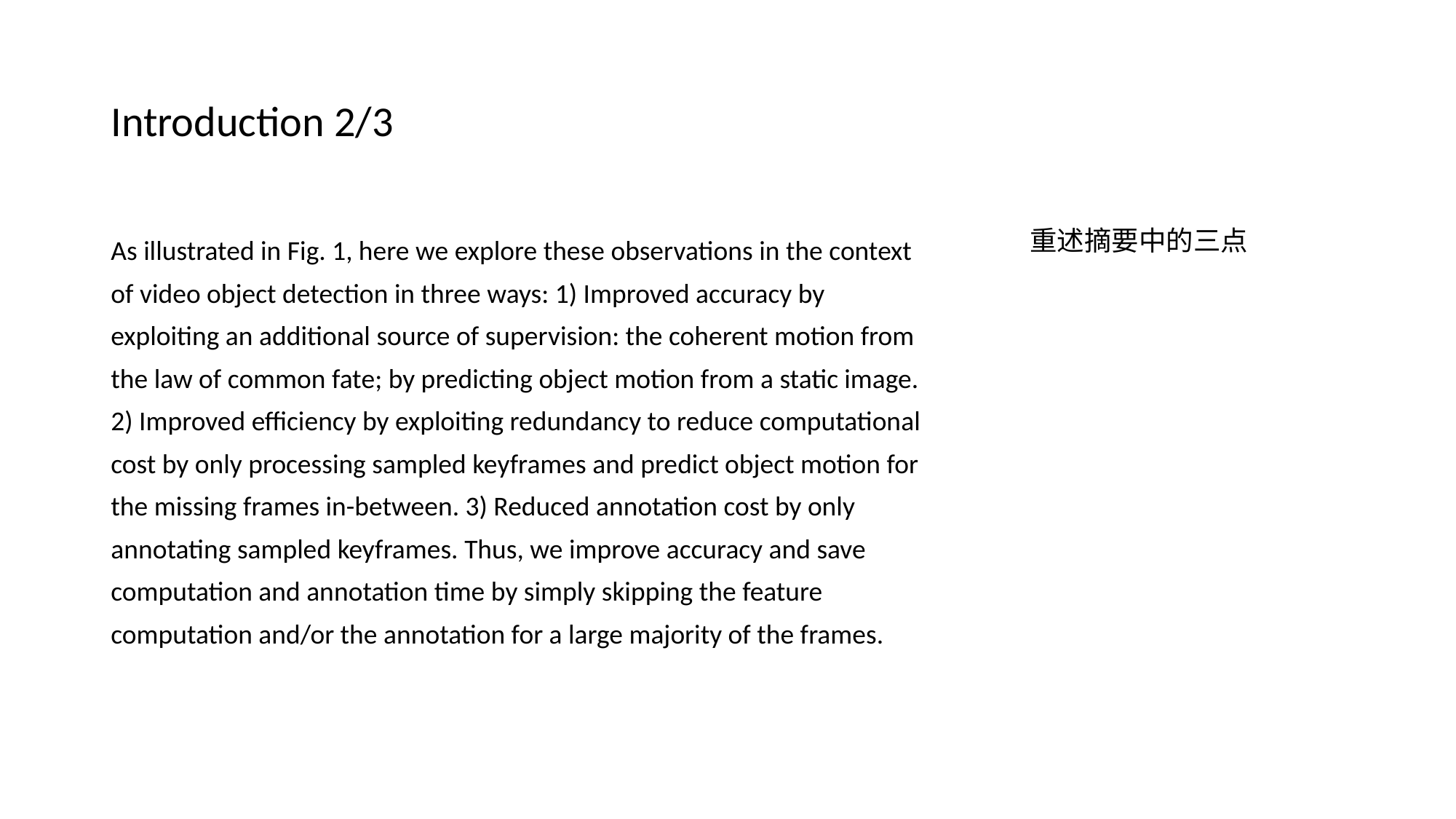

# Introduction 2/3
As illustrated in Fig. 1, here we explore these observations in the context of video object detection in three ways: 1) Improved accuracy by exploiting an additional source of supervision: the coherent motion from the law of common fate; by predicting object motion from a static image. 2) Improved efficiency by exploiting redundancy to reduce computational cost by only processing sampled keyframes and predict object motion for the missing frames in-between. 3) Reduced annotation cost by only annotating sampled keyframes. Thus, we improve accuracy and save computation and annotation time by simply skipping the feature computation and/or the annotation for a large majority of the frames.
重述摘要中的三点